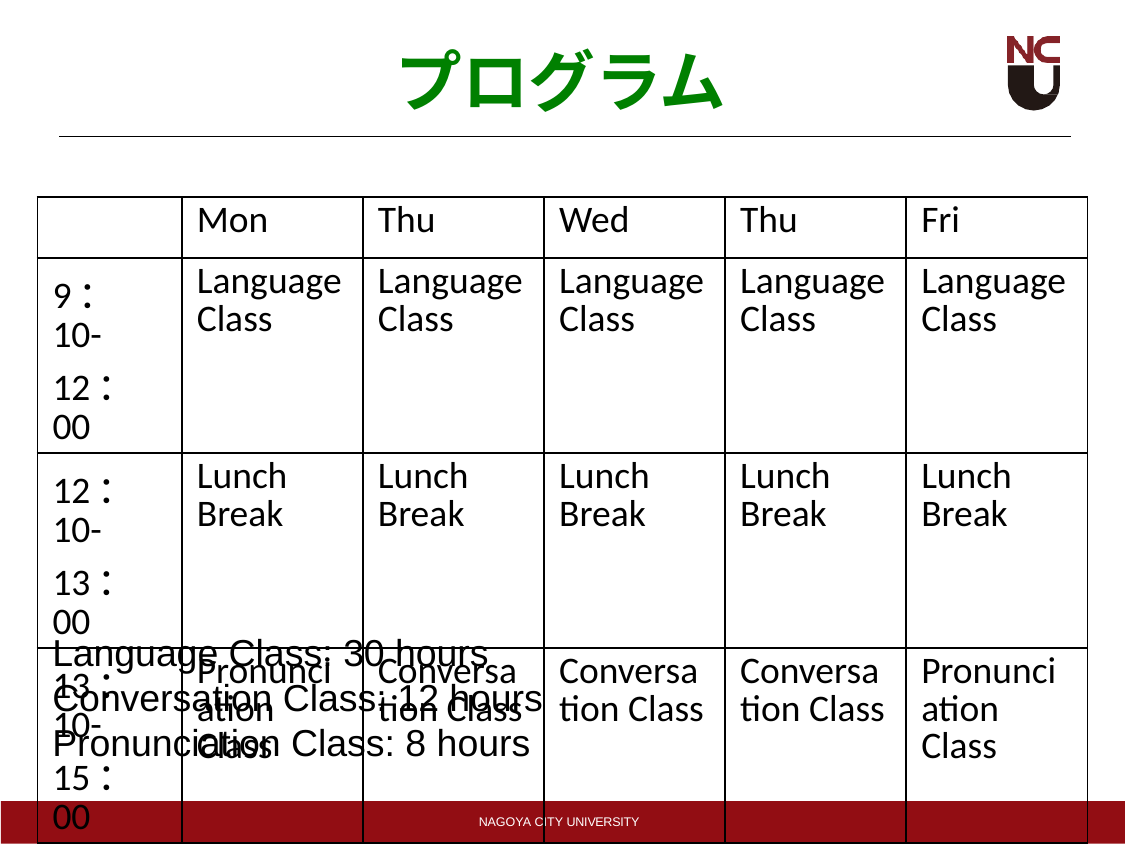

# プログラム
|  | Mon | Thu | Wed | Thu | Fri |
| --- | --- | --- | --- | --- | --- |
| 9：10-12：00 | Language Class | Language Class | Language Class | Language Class | Language Class |
| 12：10-13：00 | Lunch Break | Lunch Break | Lunch Break | Lunch Break | Lunch Break |
| 13：10-15：00 | Pronunciation Class | Conversation Class | Conversation Class | Conversation Class | Pronunciation Class |
Language Class: 30 hours
Conversation Class: 12 hours
Pronunciation Class: 8 hours
NAGOYA CITY UNIVERSITY